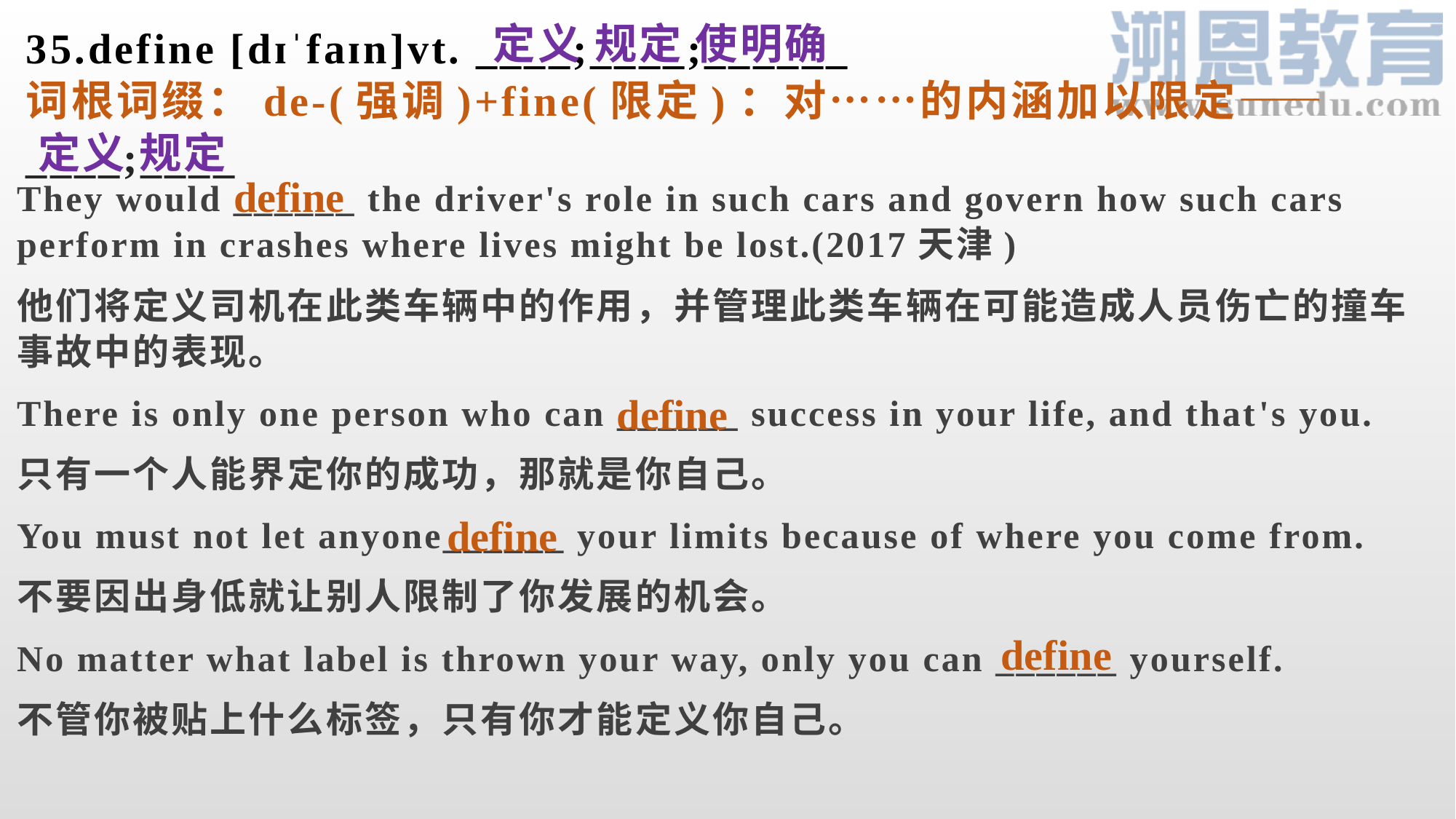

35.define [dɪˈfaɪn]vt. ____;____;______
词根词缀：de-(强调)+fine(限定)：对……的内涵加以限定——____;____
定义 规定 使明确
定义 规定
define
They would ______ the driver's role in such cars and govern how such cars perform in crashes where lives might be lost.(2017天津)
他们将定义司机在此类车辆中的作用，并管理此类车辆在可能造成人员伤亡的撞车事故中的表现。
There is only one person who can ______ success in your life, and that's you.
只有一个人能界定你的成功，那就是你自己。
You must not let anyone______ your limits because of where you come from.
不要因出身低就让别人限制了你发展的机会。
No matter what label is thrown your way, only you can ______ yourself.
不管你被贴上什么标签，只有你才能定义你自己。
define
define
define